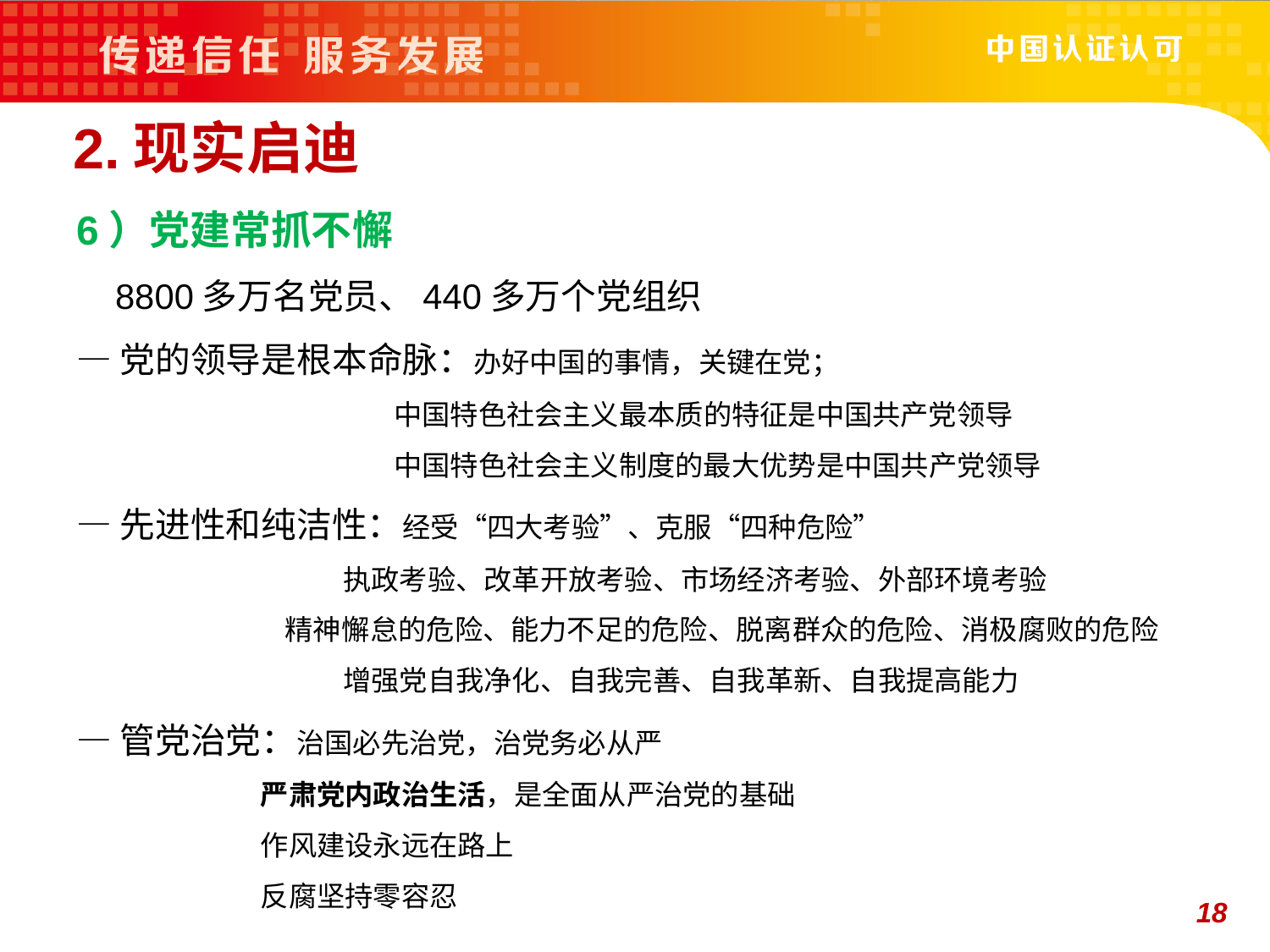

2.现实启迪
6）党建常抓不懈
    8800多万名党员、440多万个党组织
—党的领导是根本命脉：办好中国的事情，关键在党；
                                                 中国特色社会主义最本质的特征是中国共产党领导
                                                 中国特色社会主义制度的最大优势是中国共产党领导
—先进性和纯洁性：经受“四大考验”、克服“四种危险”
                                         执政考验、改革开放考验、市场经济考验、外部环境考验
                                 精神懈怠的危险、能力不足的危险、脱离群众的危险、消极腐败的危险
                                         增强党自我净化、自我完善、自我革新、自我提高能力
—管党治党：治国必先治党，治党务必从严
                            严肃党内政治生活，是全面从严治党的基础
                            作风建设永远在路上
                            反腐坚持零容忍
18